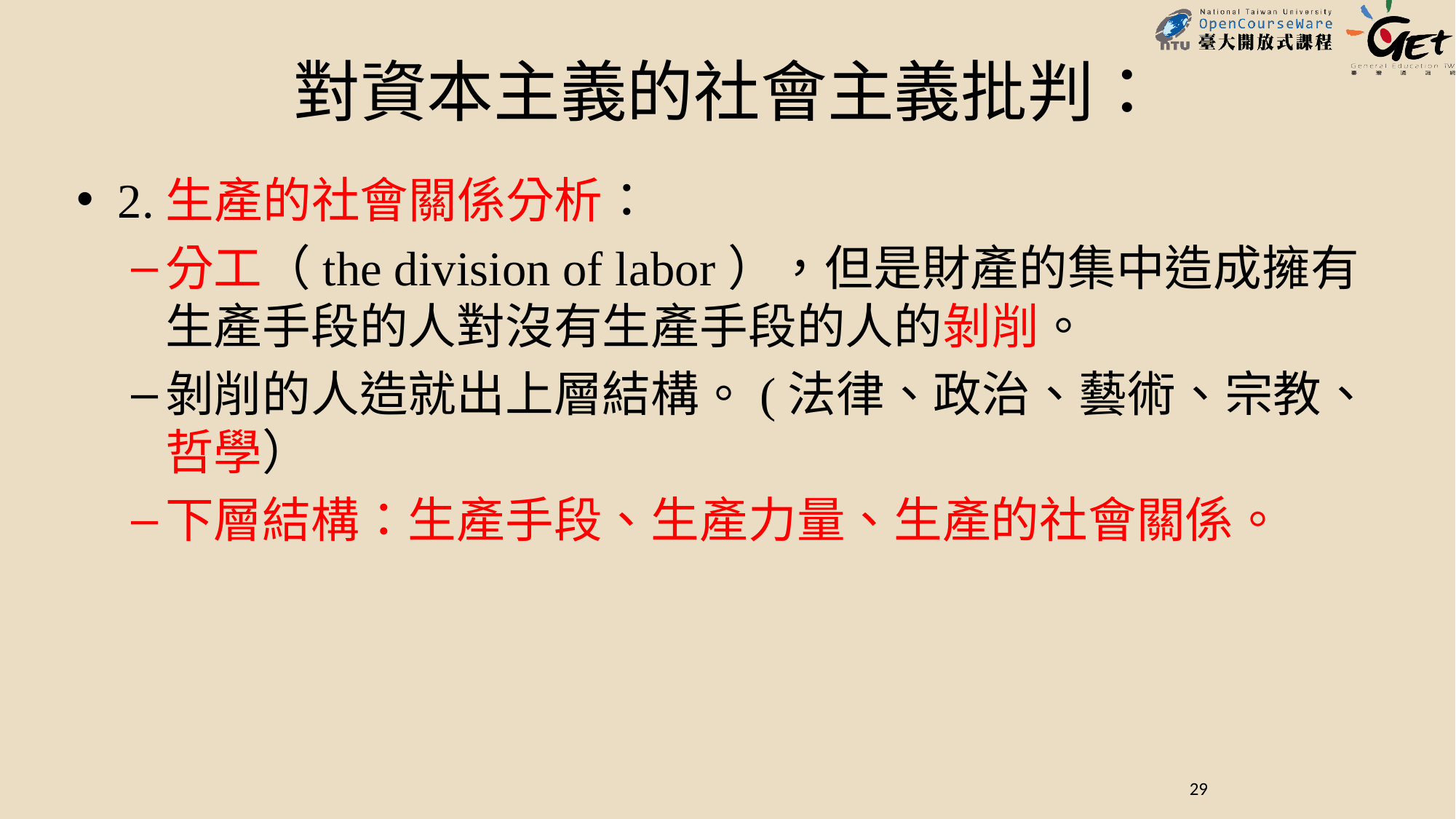

對資本主義的社會主義批判：
2.生產的社會關係分析：
分工（the division of labor），但是財產的集中造成擁有生產手段的人對沒有生產手段的人的剝削。
剝削的人造就出上層結構。(法律、政治、藝術、宗教、哲學）
下層結構：生產手段、生產力量、生產的社會關係。
29